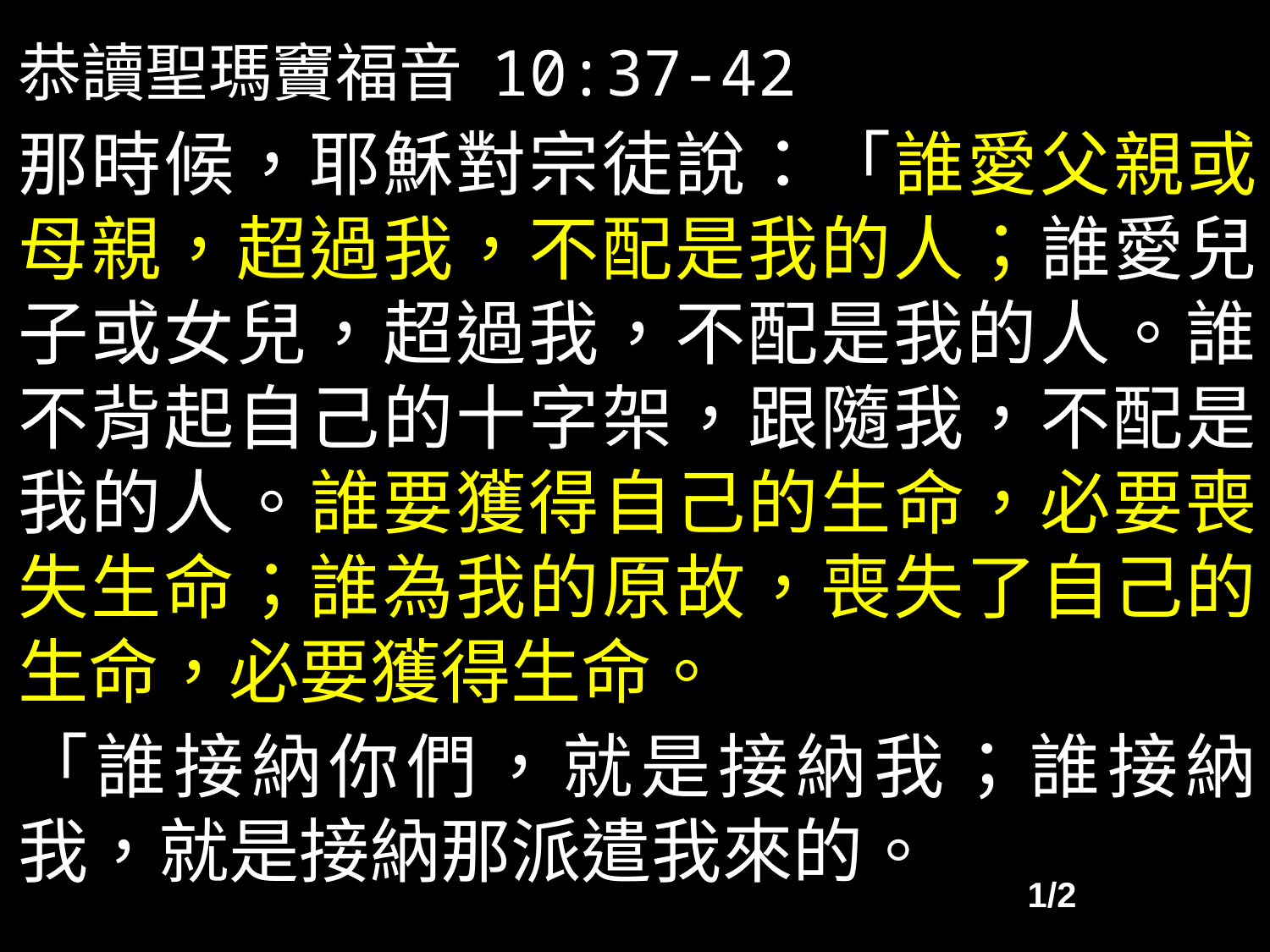

恭讀聖瑪竇福音 10:37-42
那時候，耶穌對宗徒說：「誰愛父親或母親，超過我，不配是我的人；誰愛兒子或女兒，超過我，不配是我的人。誰不背起自己的十字架，跟隨我，不配是我的人。誰要獲得自己的生命，必要喪失生命；誰為我的原故，喪失了自己的生命，必要獲得生命。
「誰接納你們，就是接納我；誰接納我，就是接納那派遣我來的。
1/2